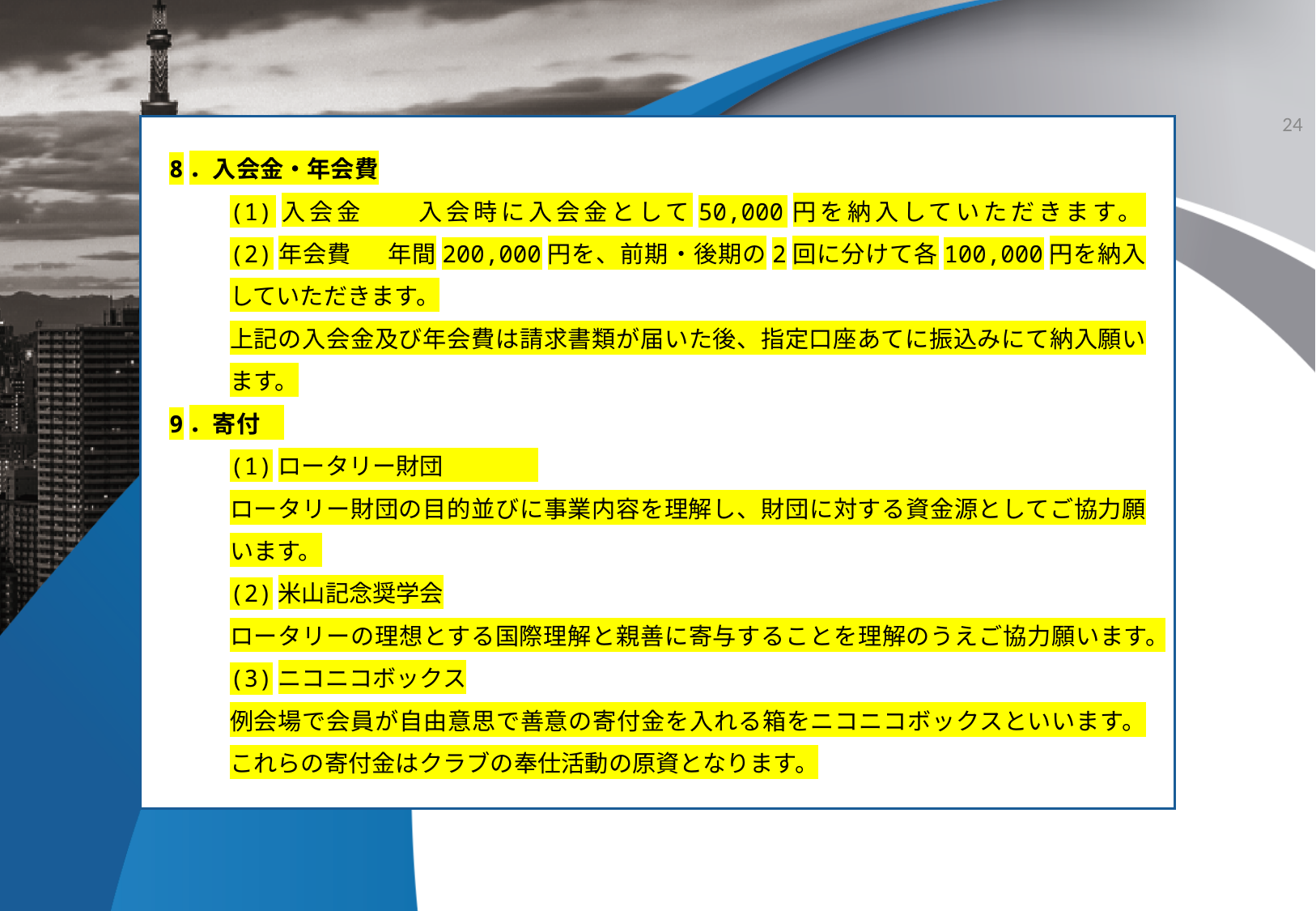

24
8．入会金・年会費
(1)入会金　　入会時に入会金として50,000円を納入していただきます。
(2)年会費　  年間200,000円を、前期・後期の2回に分けて各100,000円を納入していただきます。
上記の入会金及び年会費は請求書類が届いた後、指定口座あてに振込みにて納入願います。
9．寄付
(1)ロータリー財団
ロータリー財団の目的並びに事業内容を理解し、財団に対する資金源としてご協力願います。
(2)米山記念奨学会
ロータリーの理想とする国際理解と親善に寄与することを理解のうえご協力願います。
(3)ニコニコボックス
例会場で会員が自由意思で善意の寄付金を入れる箱をニコニコボックスといいます。これらの寄付金はクラブの奉仕活動の原資となります。